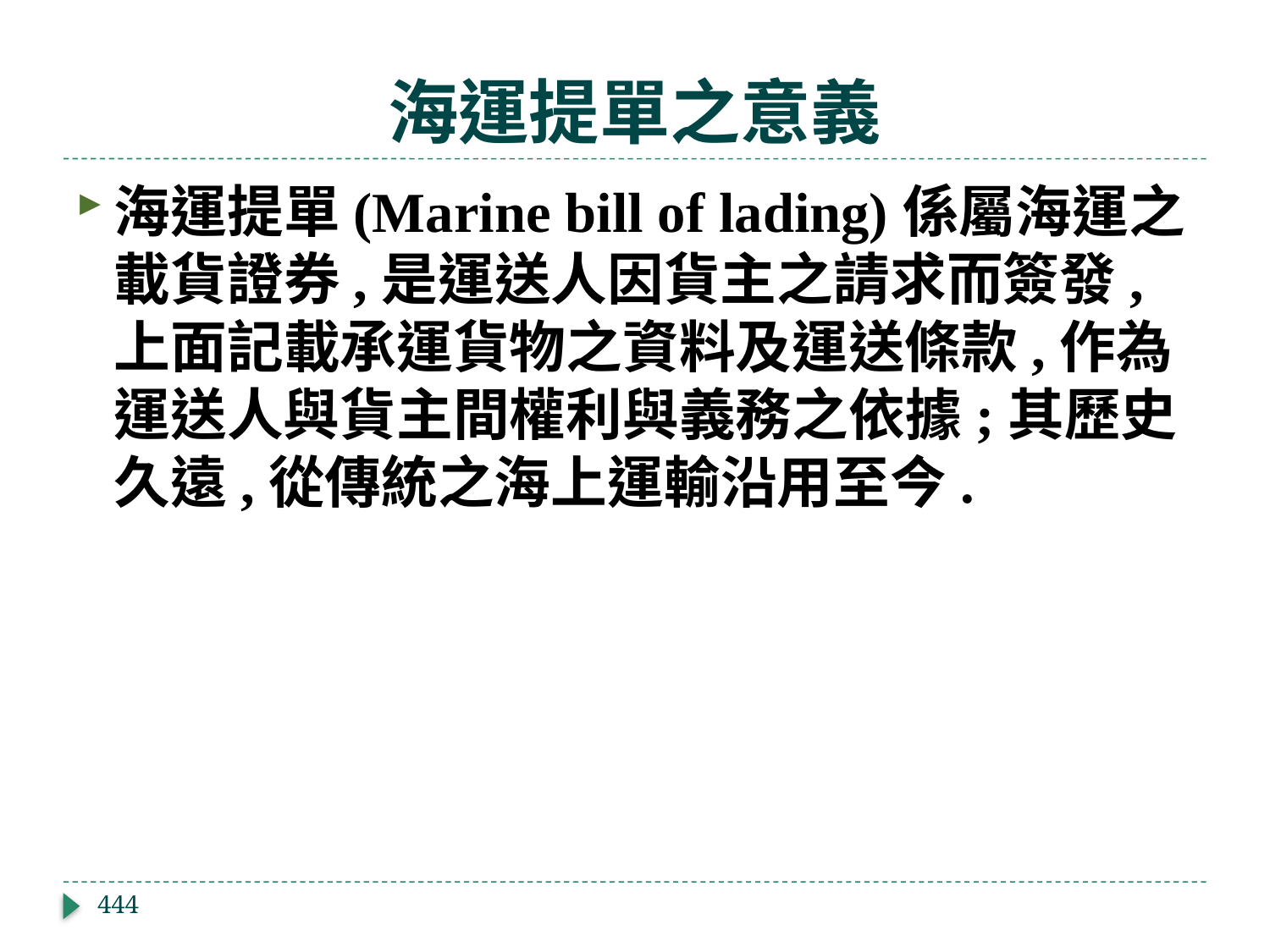

# 海運提單之意義
海運提單(Marine bill of lading)係屬海運之載貨證券,是運送人因貨主之請求而簽發,上面記載承運貨物之資料及運送條款,作為運送人與貨主間權利與義務之依據;其歷史久遠,從傳統之海上運輸沿用至今.
444